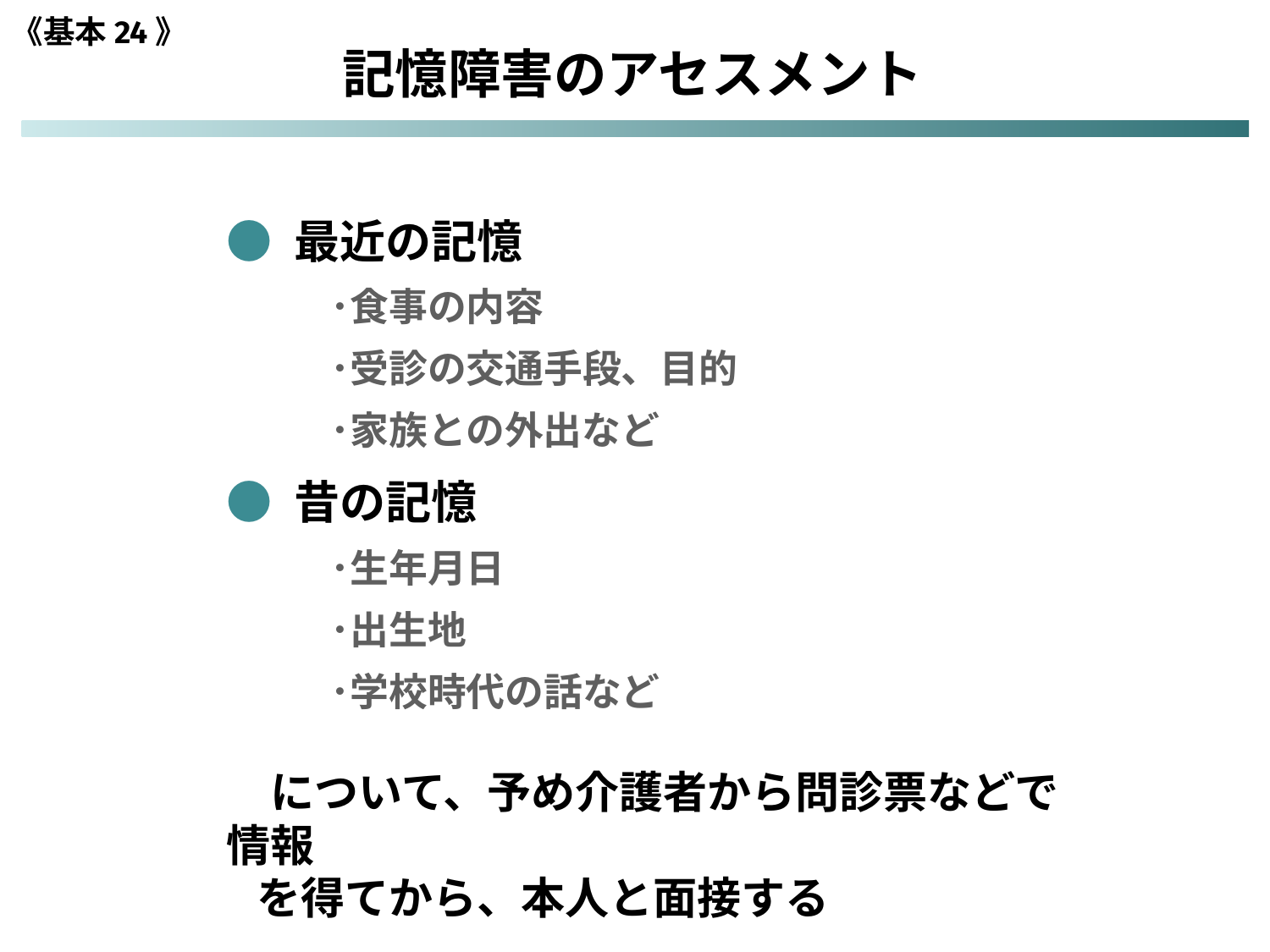

《基本24》
記憶障害のアセスメント

● 最近の記憶
　　   ･食事の内容
　   　･受診の交通手段、目的
　 　  ･家族との外出など

● 昔の記憶
　   　･生年月日
　   　･出生地
　   　･学校時代の話など

　について、予め介護者から問診票などで情報
  を得てから、本人と面接する